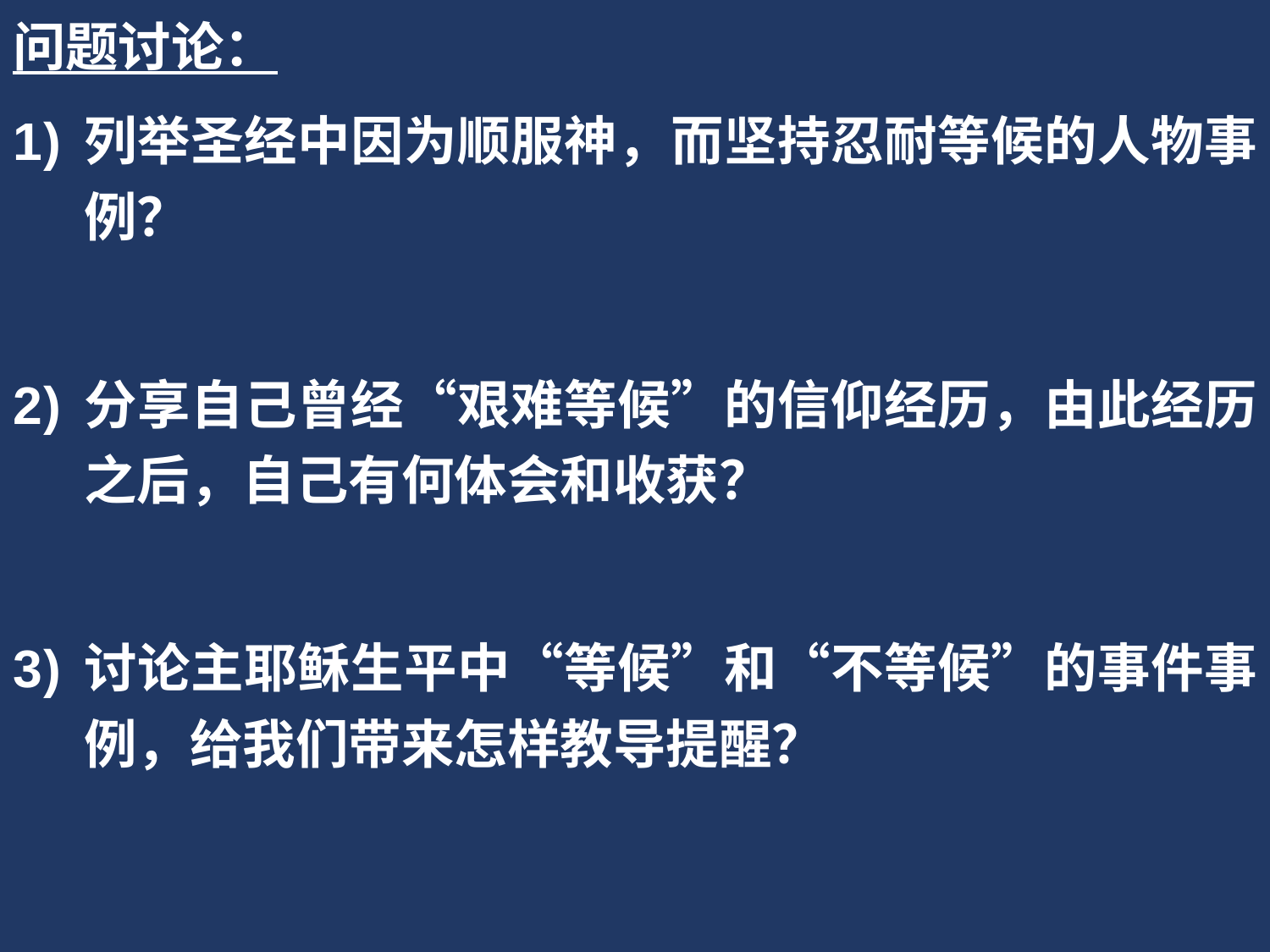

问题讨论：
列举圣经中因为顺服神，而坚持忍耐等候的人物事例？

分享自己曾经“艰难等候”的信仰经历，由此经历之后，自己有何体会和收获？

讨论主耶稣生平中“等候”和“不等候”的事件事例，给我们带来怎样教导提醒？